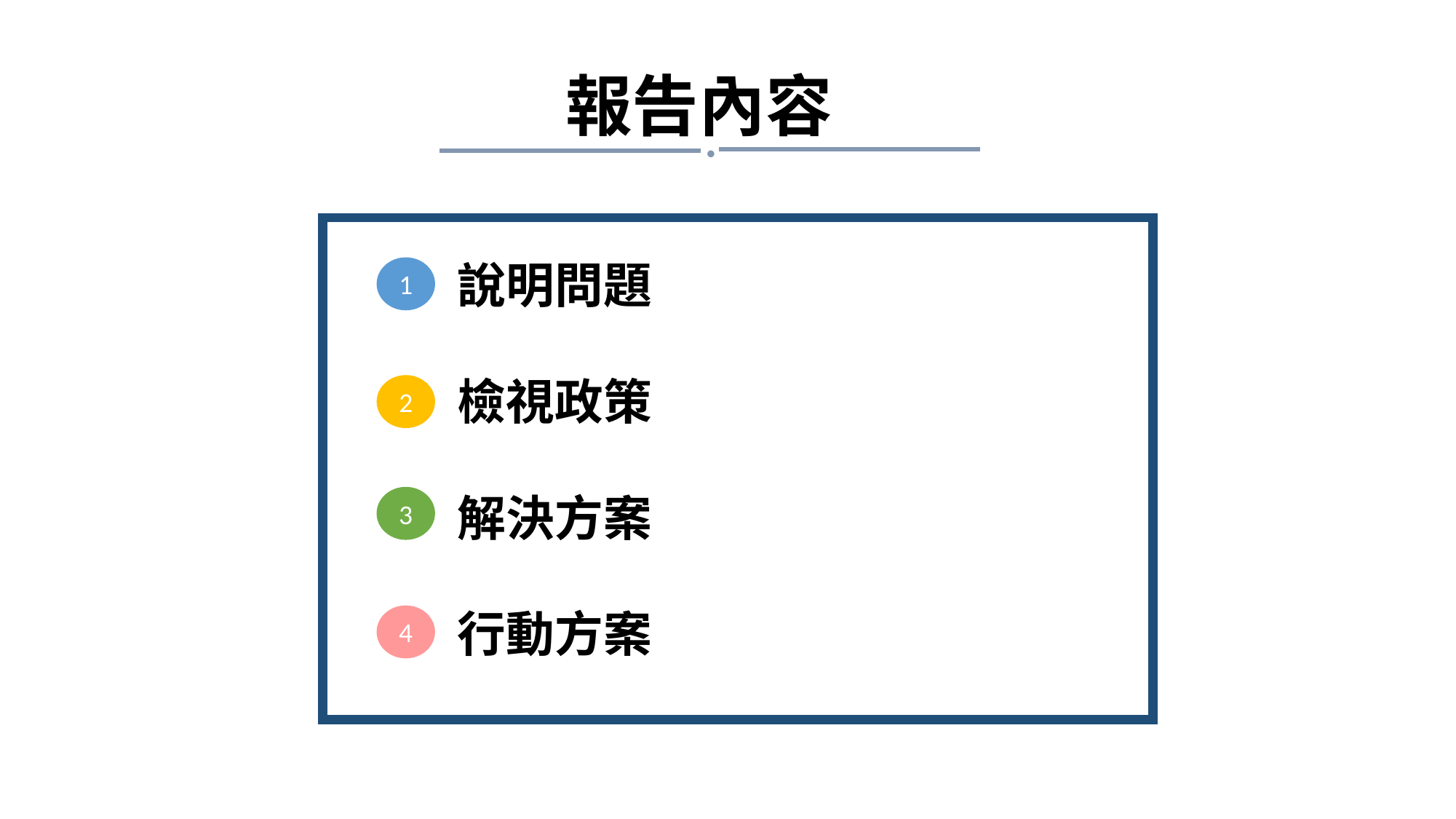

報告內容
·

說明問題

檢視政策

解決方案

行動方案

1
2
3
4